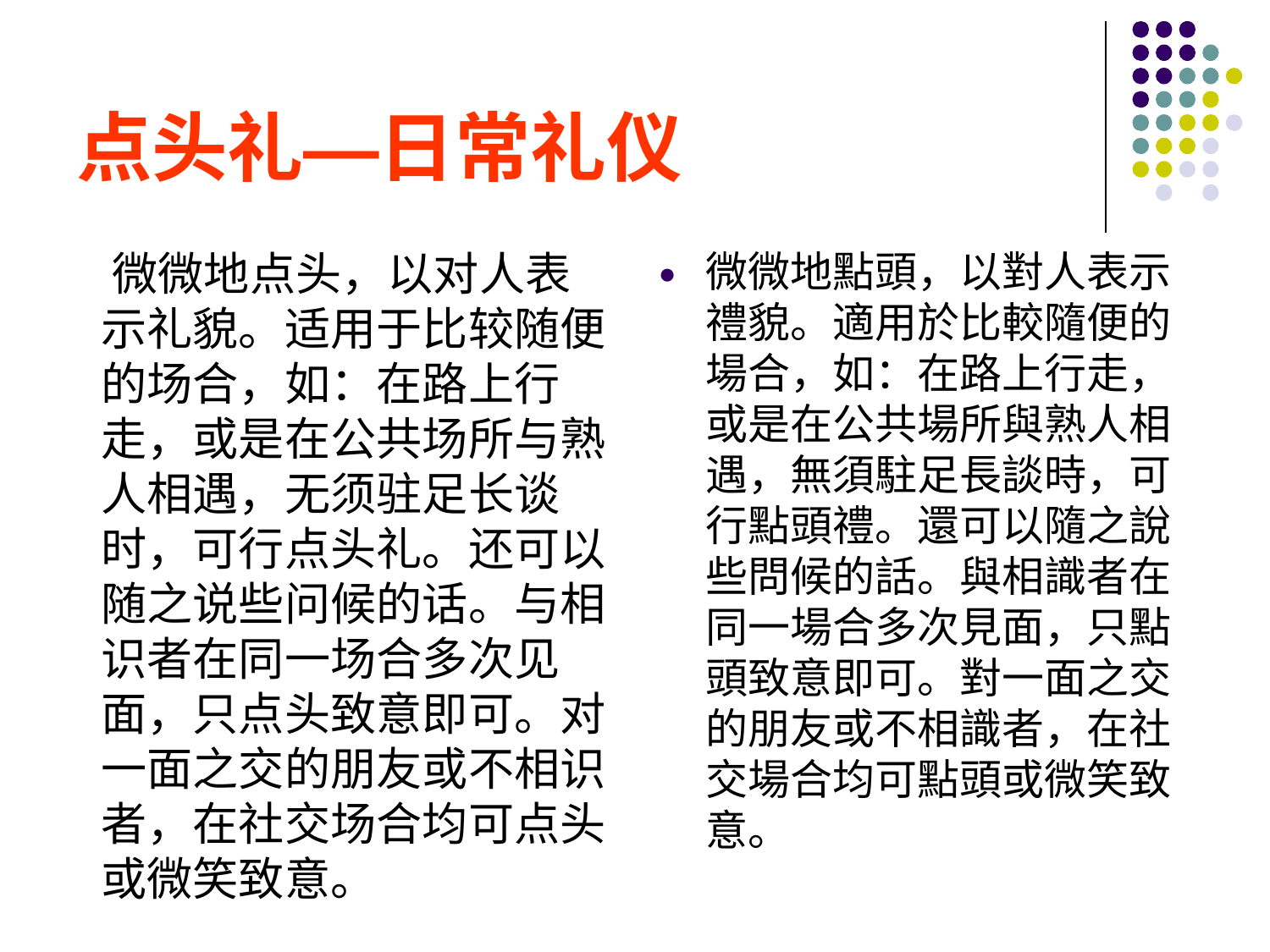

# 点头礼—日常礼仪
     微微地点头，以对人表示礼貌。适用于比较随便的场合，如：在路上行走，或是在公共场所与熟人相遇，无须驻足长谈时，可行点头礼。还可以随之说些问候的话。与相识者在同一场合多次见面，只点头致意即可。对一面之交的朋友或不相识者，在社交场合均可点头或微笑致意。
微微地點頭，以對人表示禮貌。適用於比較隨便的場合，如：在路上行走，或是在公共場所與熟人相遇，無須駐足長談時，可行點頭禮。還可以隨之說些問候的話。與相識者在同一場合多次見面，只點頭致意即可。對一面之交的朋友或不相識者，在社交場合均可點頭或微笑致意。